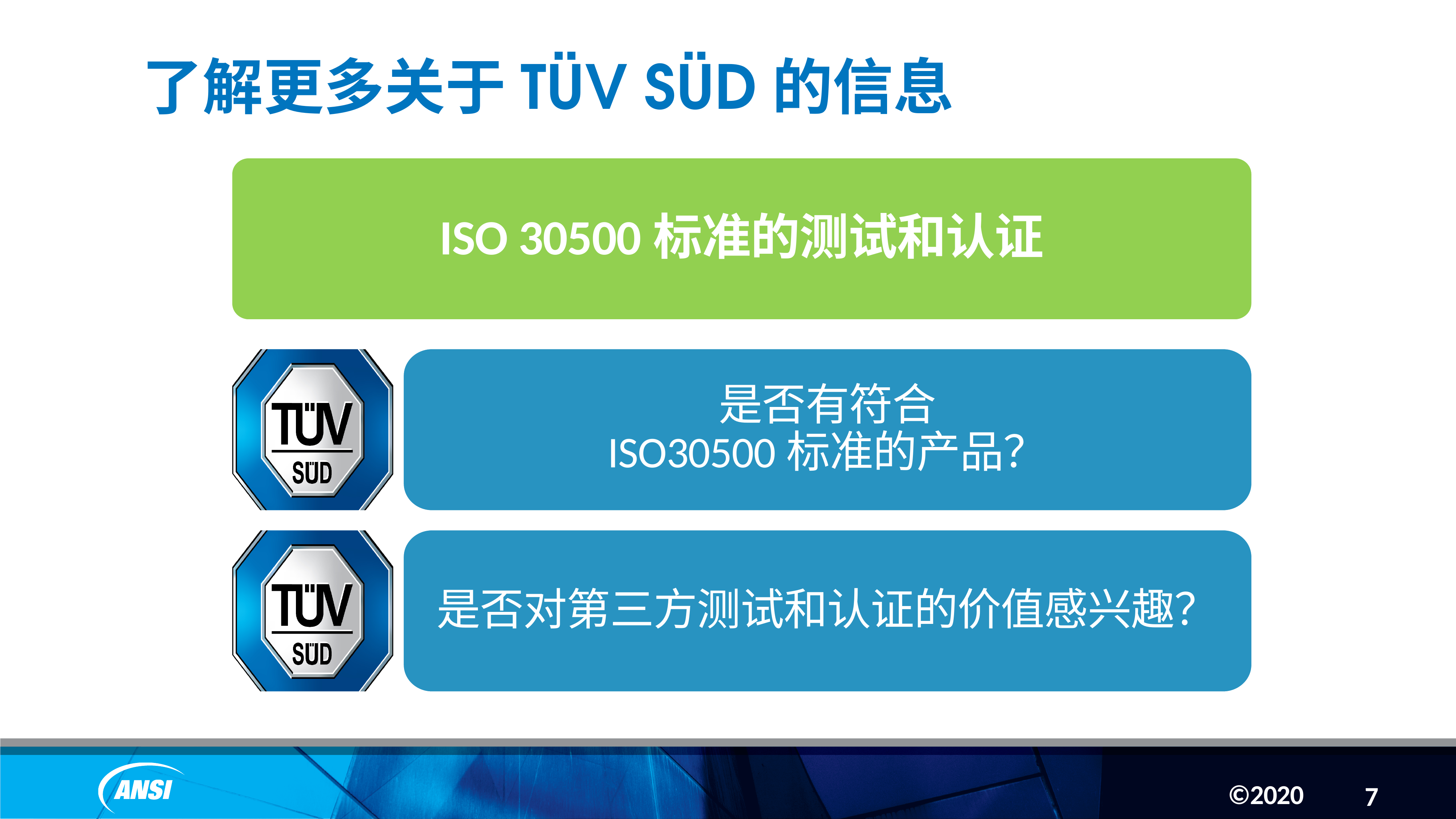

了解更多关于TÜV SÜD的信息
ISO 30500标准的测试和认证

是否有符合
ISO30500标准的产品？

是否对第三方测试和认证的价值感兴趣？
7